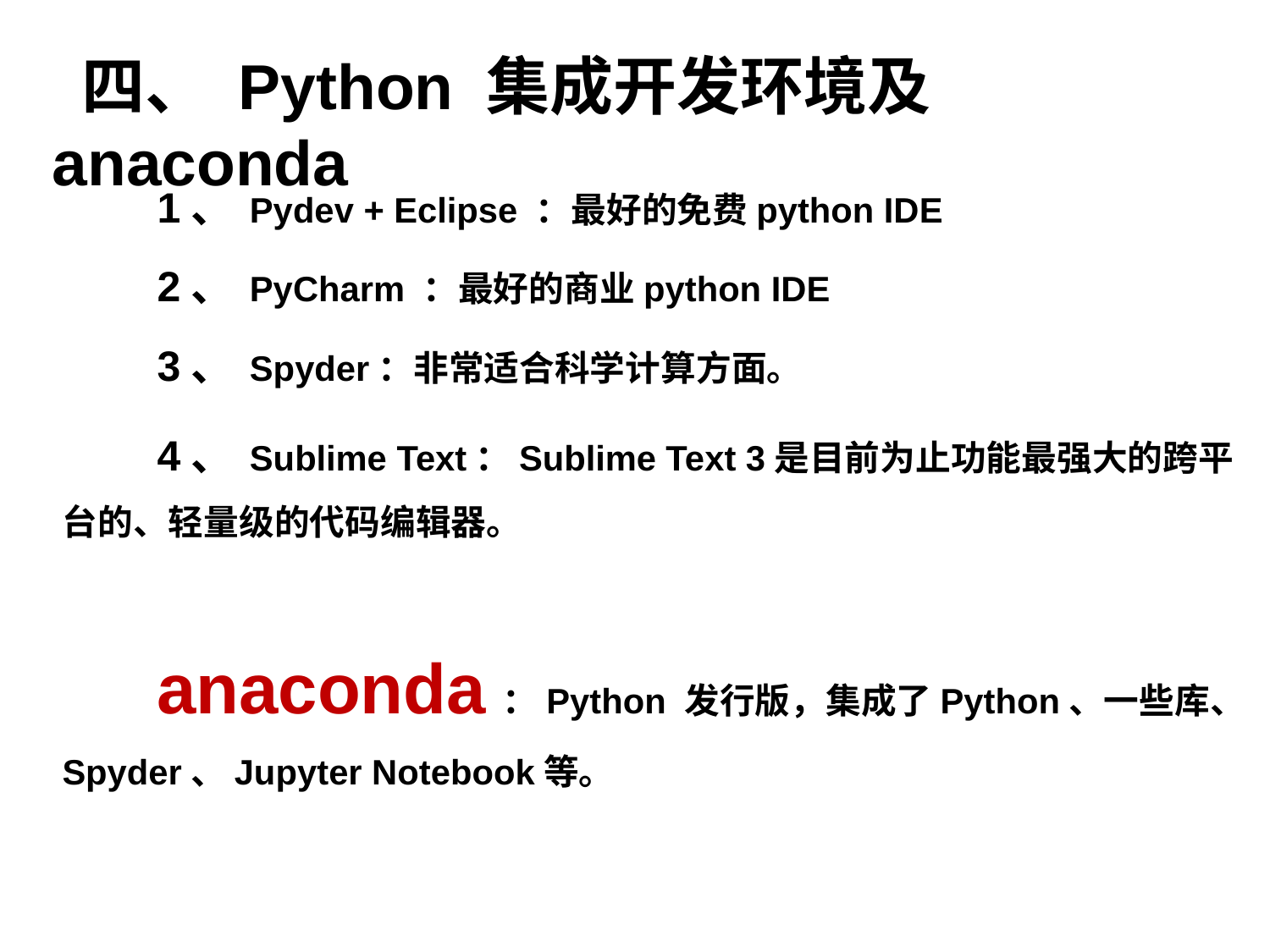

四、 Python 集成开发环境及anaconda
        1、 Pydev + Eclipse ：最好的免费python IDE
        2、 PyCharm ：最好的商业python IDE
        3、 Spyder：非常适合科学计算方面。
        4、 Sublime Text：Sublime Text 3是目前为止功能最强大的跨平台的、轻量级的代码编辑器。
        anaconda：Python 发行版，集成了Python、一些库、Spyder、Jupyter Notebook等。